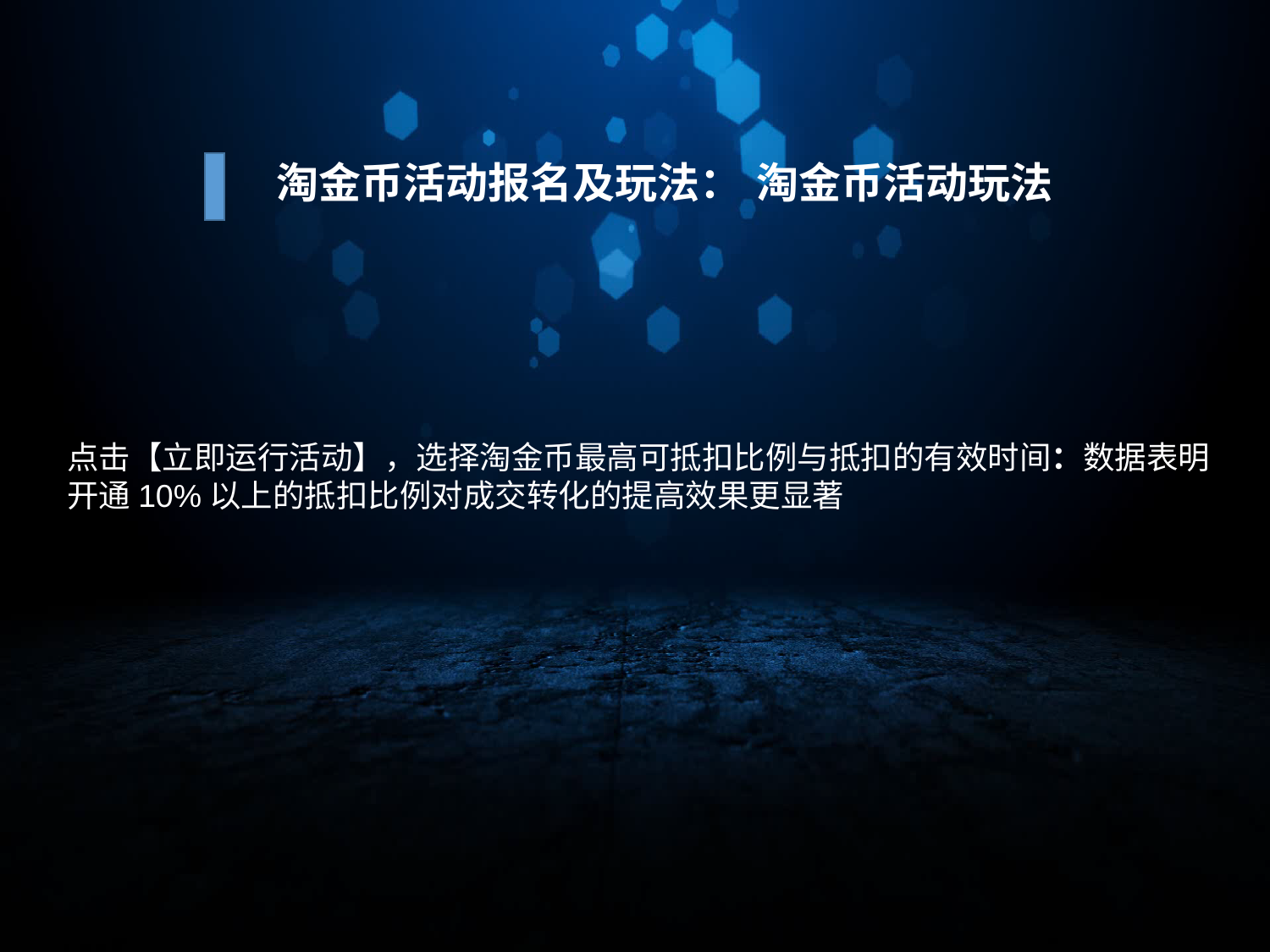

淘金币活动玩法
淘金币活动报名及玩法：

点击【立即运行活动】，选择淘金币最高可抵扣比例与抵扣的有效时间：数据表明开通10%以上的抵扣比例对成交转化的提高效果更显著